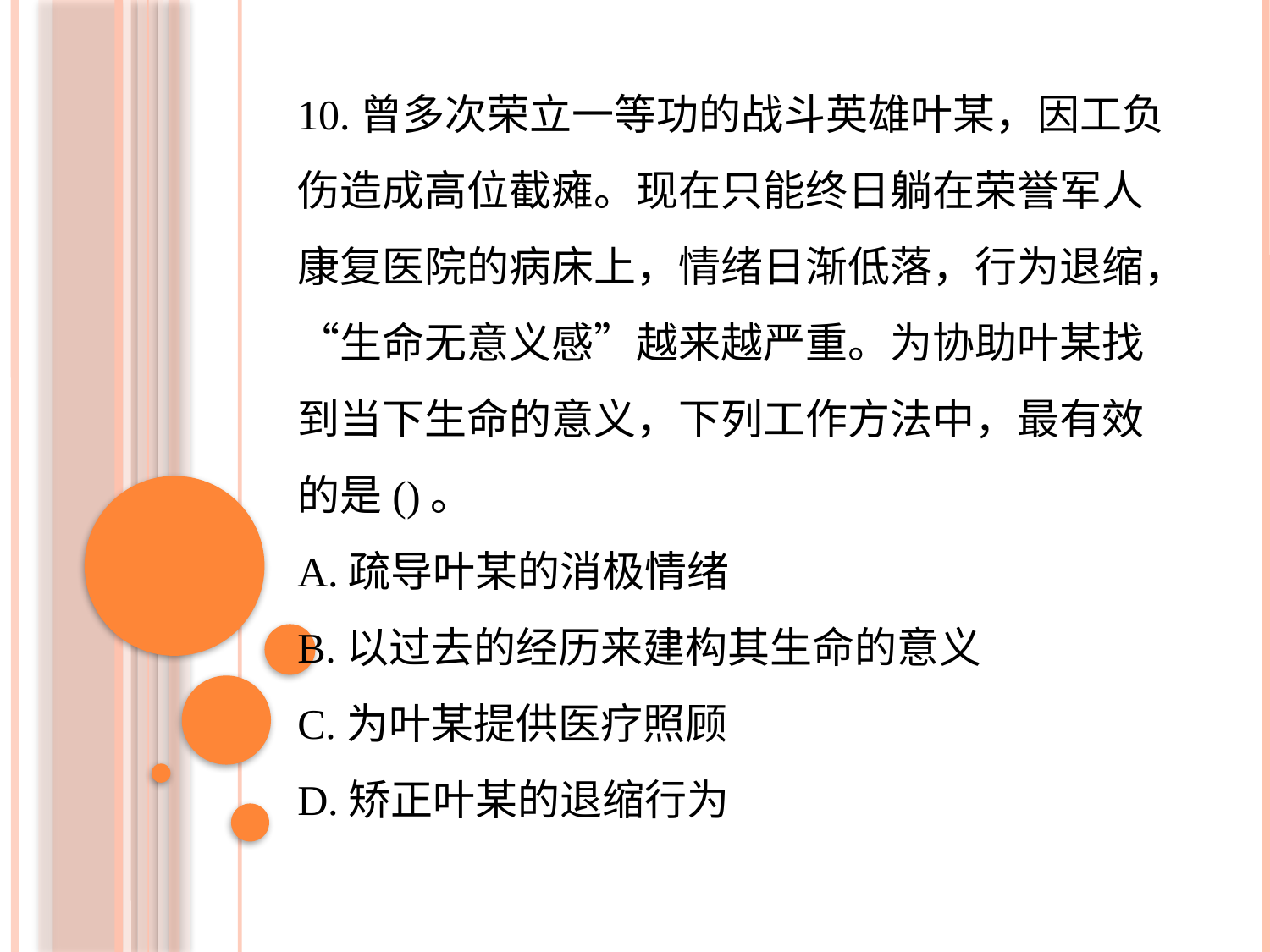

10.曾多次荣立一等功的战斗英雄叶某，因工负伤造成高位截瘫。现在只能终日躺在荣誉军人康复医院的病床上，情绪日渐低落，行为退缩，“生命无意义感”越来越严重。为协助叶某找到当下生命的意义，下列工作方法中，最有效的是()。
A.疏导叶某的消极情绪
B.以过去的经历来建构其生命的意义
C.为叶某提供医疗照顾
D.矫正叶某的退缩行为